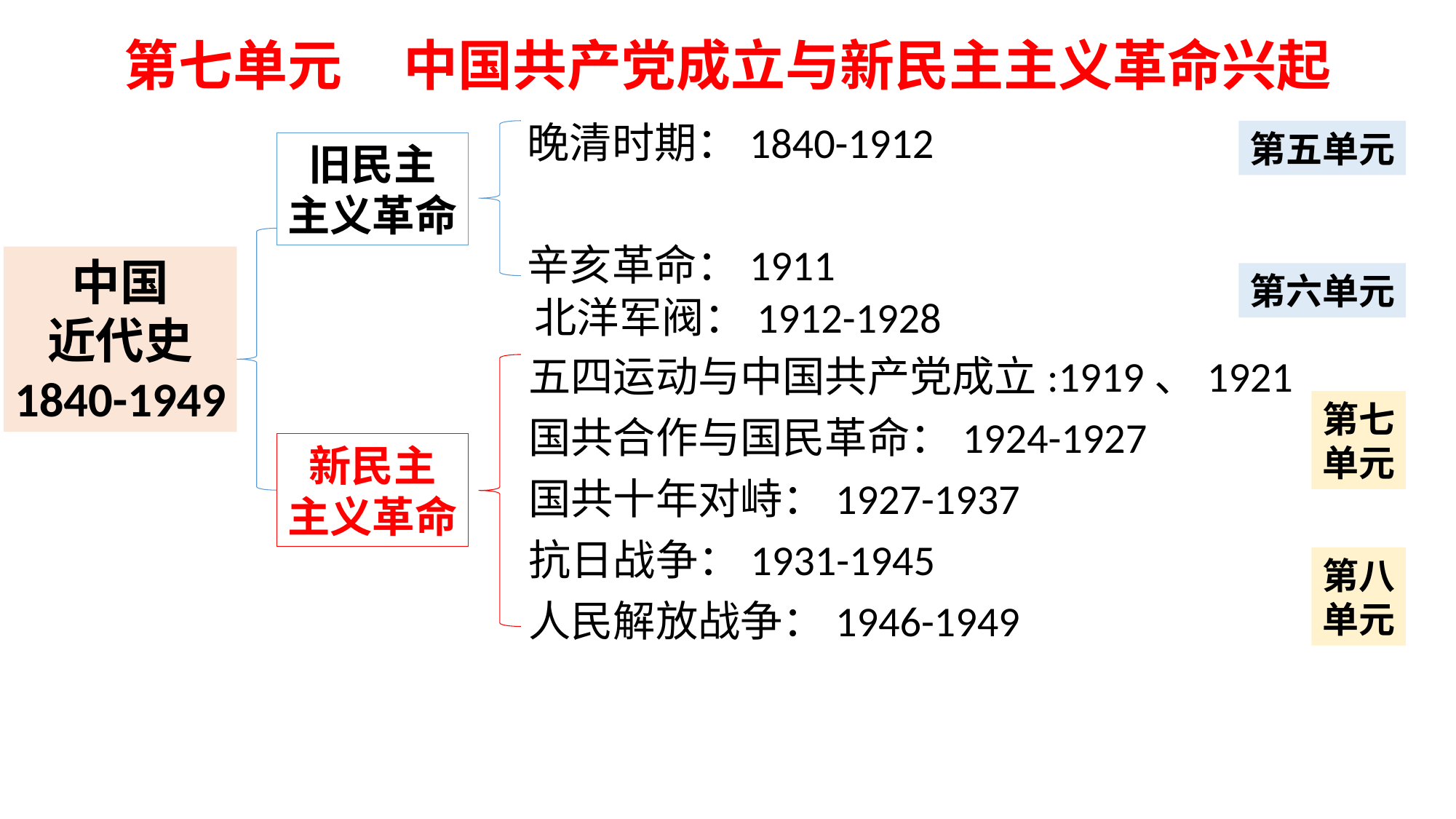

第七单元     中国共产党成立与新民主主义革命兴起
晚清时期：1840-1912

辛亥革命：1911

第五单元
旧民主
主义革命

中国
近代史
1840-1949
第六单元
北洋军阀：1912-1928
五四运动与中国共产党成立:1919、1921
国共合作与国民革命：1924-1927
国共十年对峙：1927-1937
抗日战争：1931-1945
人民解放战争：1946-1949

第七
单元
新民主
主义革命
第八
单元